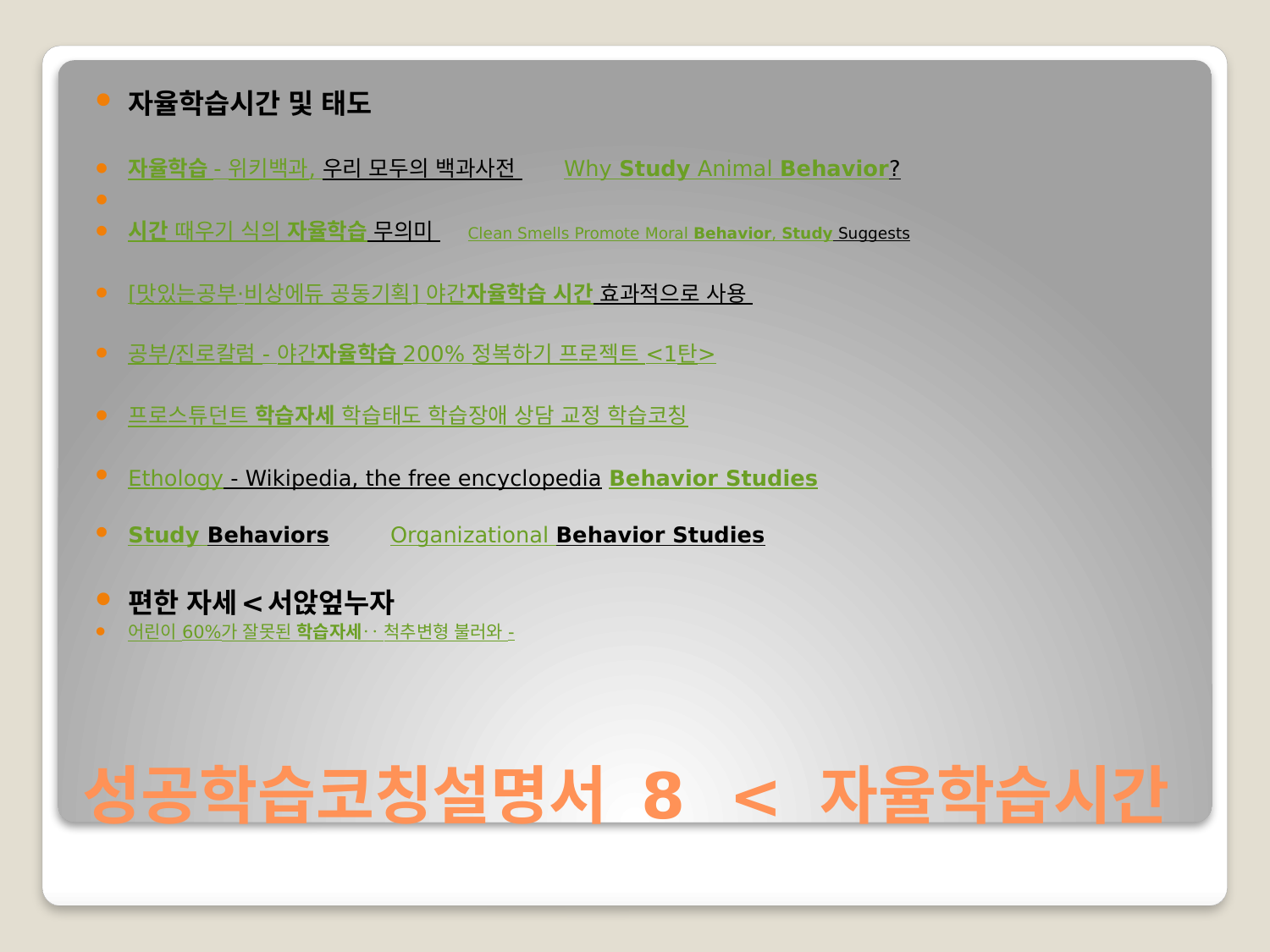

자율학습시간 및 태도
자율학습 - 위키백과, 우리 모두의 백과사전         Why Study Animal Behavior?

시간 때우기 식의 자율학습 무의미      Clean Smells Promote Moral Behavior, Study Suggests

[맛있는공부·비상에듀 공동기획] 야간자율학습 시간 효과적으로 사용
공부/진로칼럼 - 야간자율학습 200% 정복하기 프로젝트 <1탄>

프로스튜던트 학습자세 학습태도 학습장애 상담 교정 학습코칭

Ethology - Wikipedia, the free encyclopedia Behavior Studies

Study Behaviors        Organizational Behavior Studies

편한 자세<서앉엎누자
어린이 60%가 잘못된 학습자세‥ 척추변형 불러와 -

# 성공학습코칭설명서 8  < 자율학습시간